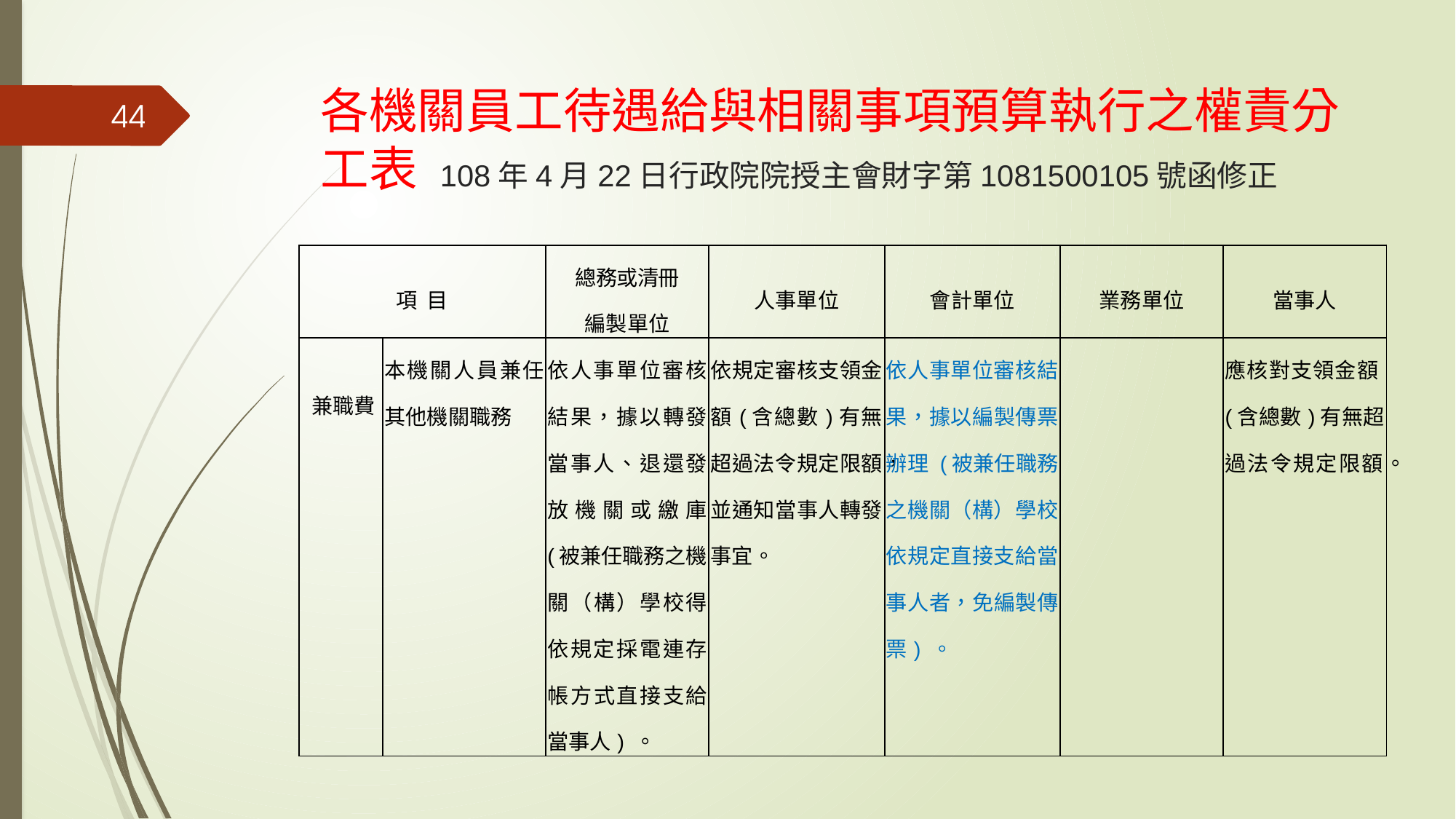

# 各機關員工待遇給與相關事項預算執行之權責分工表 108年4月22日行政院院授主會財字第1081500105號函修正
44
| 項 目 |  | 總務或清冊 編製單位 | 人事單位 | 會計單位 | 業務單位 | 當事人 |
| --- | --- | --- | --- | --- | --- | --- |
| 兼職費 | 本機關人員兼任其他機關職務 | 依人事單位審核結果，據以轉發當事人、退還發放機關或繳庫 (被兼任職務之機關（構）學校得依規定採電連存帳方式直接支給當事人) 。 | 依規定審核支領金額(含總數)有無超過法令規定限額，並通知當事人轉發事宜。 | 依人事單位審核結果，據以編製傳票辦理 (被兼任職務之機關（構）學校依規定直接支給當事人者，免編製傳票) 。 |  | 應核對支領金額(含總數)有無超過法令規定限額。 |